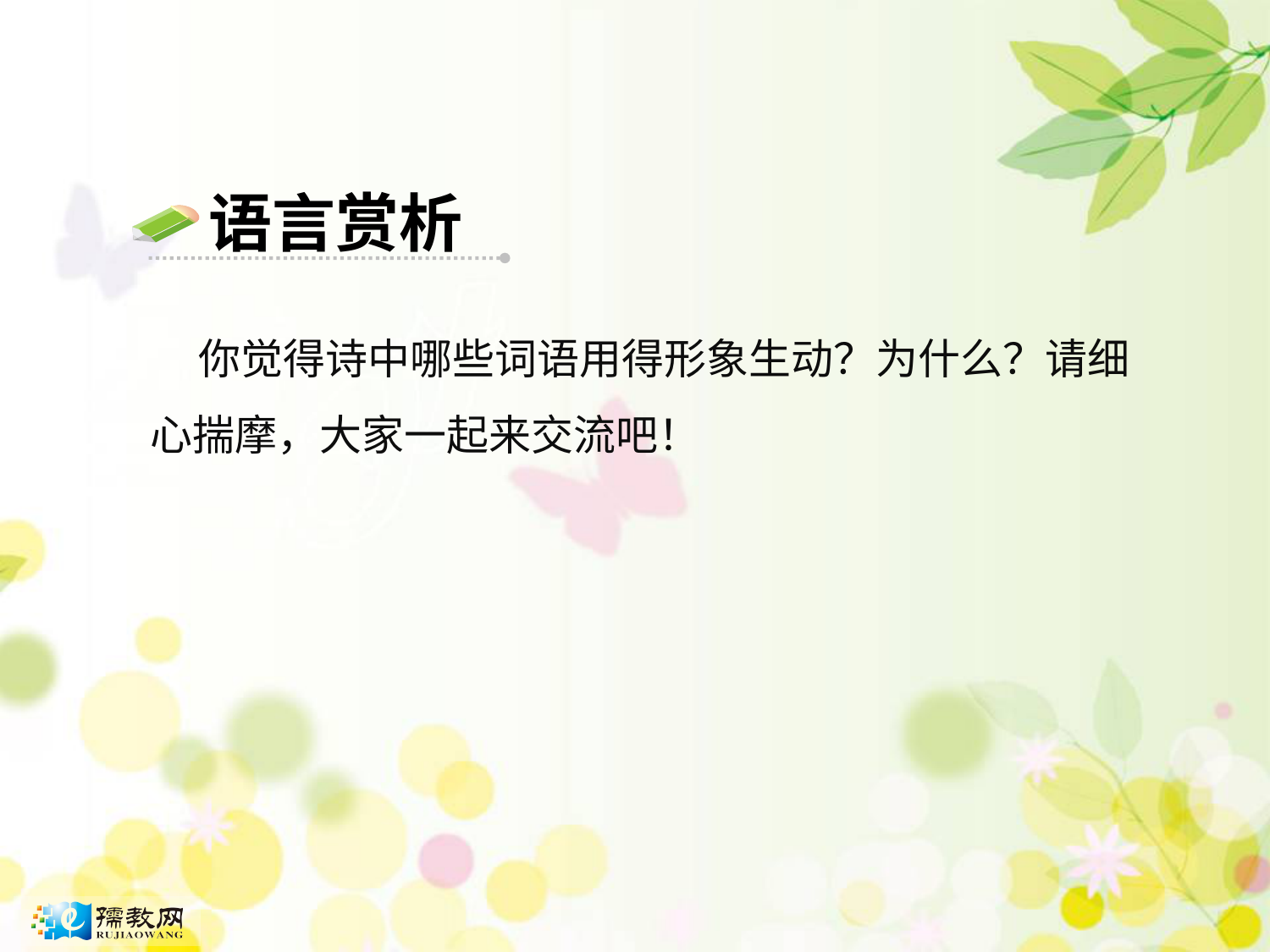

语言赏析

    你觉得诗中哪些词语用得形象生动？为什么？请细心揣摩，大家一起来交流吧！